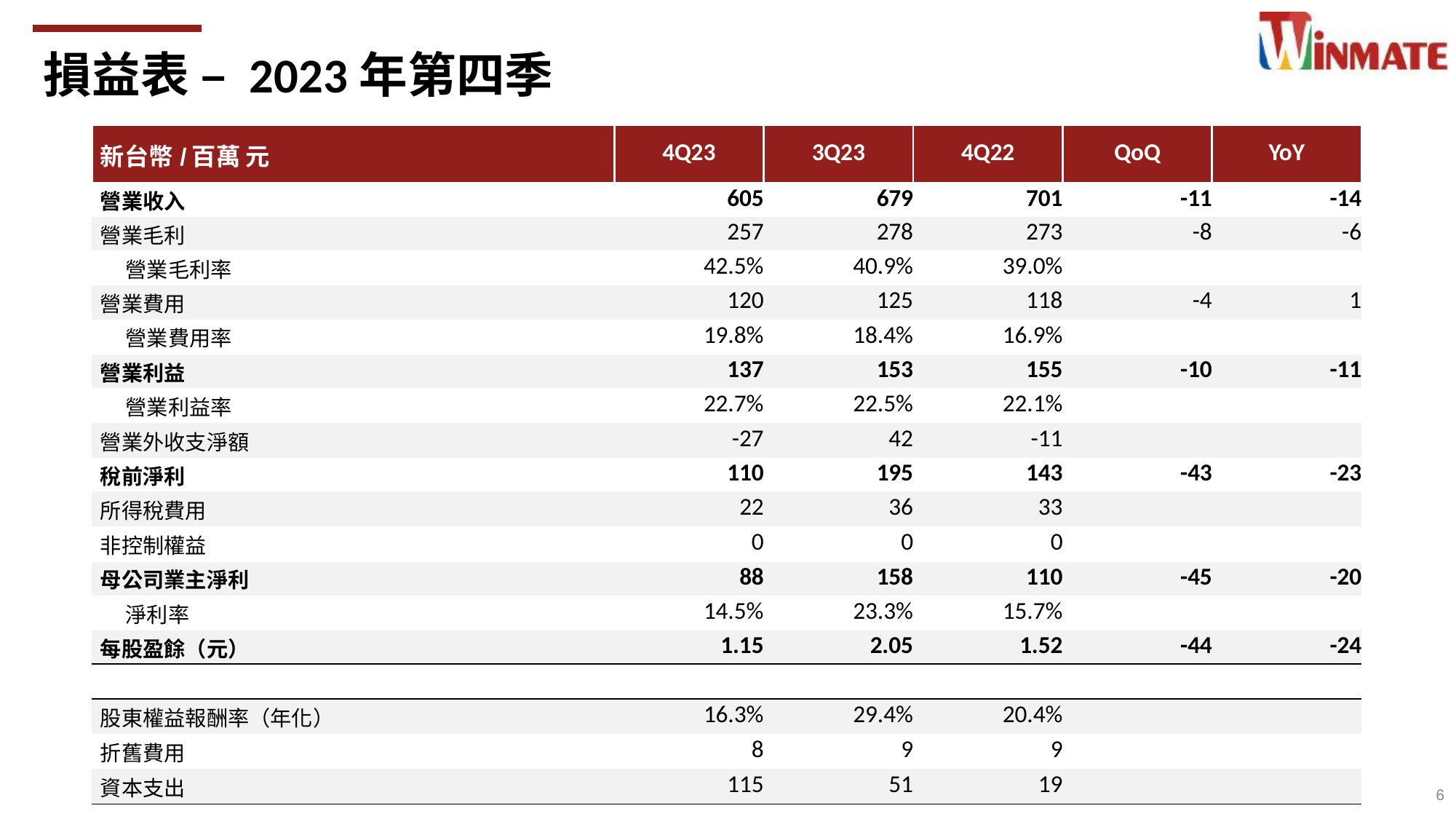

損益表 – 2023年第四季
| 新台幣/百萬 元 | 4Q23 | 3Q23 | 4Q22 | QoQ | YoY |
| --- | --- | --- | --- | --- | --- |
| 營業收入 | 605 | 679 | 701 | -11 | -14 |
| 營業毛利 | 257 | 278 | 273 | -8 | -6 |
| 營業毛利率 | 42.5% | 40.9% | 39.0% |  |  |
| 營業費用 | 120 | 125 | 118 | -4 | 1 |
| 營業費用率 | 19.8% | 18.4% | 16.9% |  |  |
| 營業利益 | 137 | 153 | 155 | -10 | -11 |
| 營業利益率 | 22.7% | 22.5% | 22.1% |  |  |
| 營業外收支淨額 | -27 | 42 | -11 |  |  |
| 稅前淨利 | 110 | 195 | 143 | -43 | -23 |
| 所得稅費用 | 22 | 36 | 33 |  |  |
| 非控制權益 | 0 | 0 | 0 |  |  |
| 母公司業主淨利 | 88 | 158 | 110 | -45 | -20 |
| 淨利率 | 14.5% | 23.3% | 15.7% |  |  |
| 每股盈餘（元） | 1.15 | 2.05 | 1.52 | -44 | -24 |
|  |  |  |  |  |  |
| 股東權益報酬率（年化） | 16.3% | 29.4% | 20.4% |  |  |
| 折舊費用 | 8 | 9 | 9 |  |  |
| 資本支出 | 115 | 51 | 19 |  |  |
6